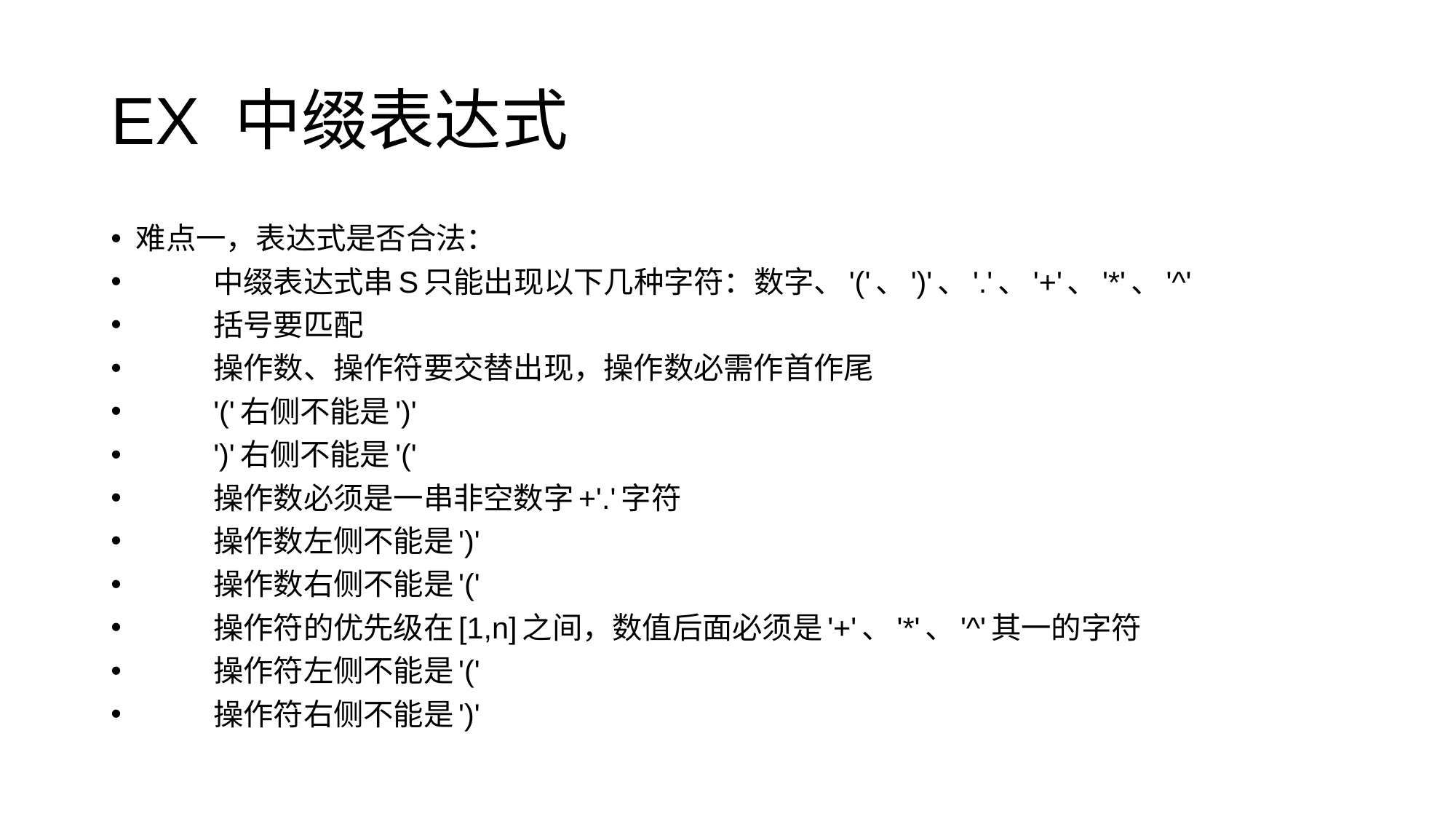

# EX 中缀表达式
难点一，表达式是否合法：
	中缀表达式串S只能出现以下几种字符：数字、'('、')'、'.'、'+'、'*'、'^'
	括号要匹配
	操作数、操作符要交替出现，操作数必需作首作尾
	'('右侧不能是')'
	')'右侧不能是'('
	操作数必须是一串非空数字+'.'字符
	操作数左侧不能是')'
	操作数右侧不能是'('
	操作符的优先级在[1,n]之间，数值后面必须是'+'、'*'、'^'其一的字符
	操作符左侧不能是'('
	操作符右侧不能是')'